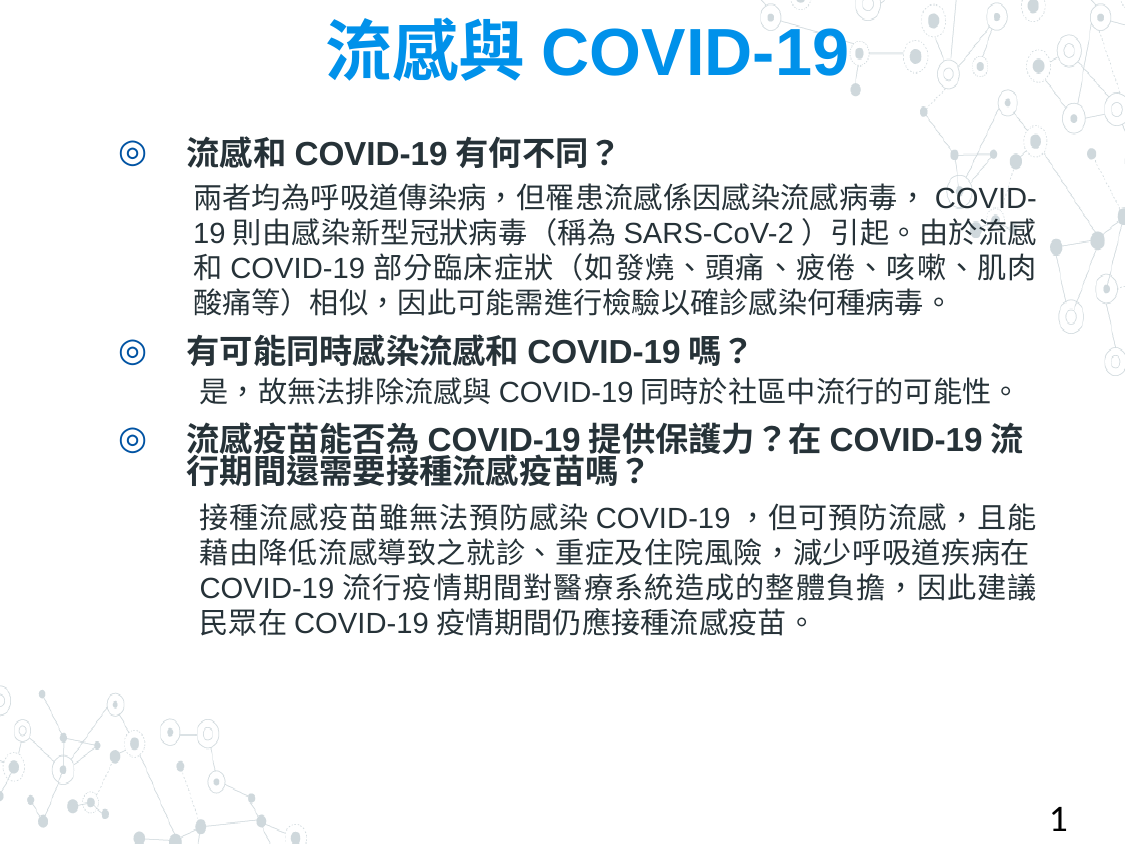

# 流感與COVID-19
流感和COVID-19有何不同？
兩者均為呼吸道傳染病，但罹患流感係因感染流感病毒，COVID-19則由感染新型冠狀病毒（稱為SARS-CoV-2）引起。由於流感和COVID-19部分臨床症狀（如發燒、頭痛、疲倦、咳嗽、肌肉酸痛等）相似，因此可能需進行檢驗以確診感染何種病毒。
有可能同時感染流感和COVID-19嗎？
是，故無法排除流感與COVID-19同時於社區中流行的可能性。
流感疫苗能否為COVID-19提供保護力？在COVID-19流行期間還需要接種流感疫苗嗎？
接種流感疫苗雖無法預防感染COVID-19，但可預防流感，且能藉由降低流感導致之就診、重症及住院風險，減少呼吸道疾病在COVID-19流行疫情期間對醫療系統造成的整體負擔，因此建議民眾在COVID-19疫情期間仍應接種流感疫苗。
12